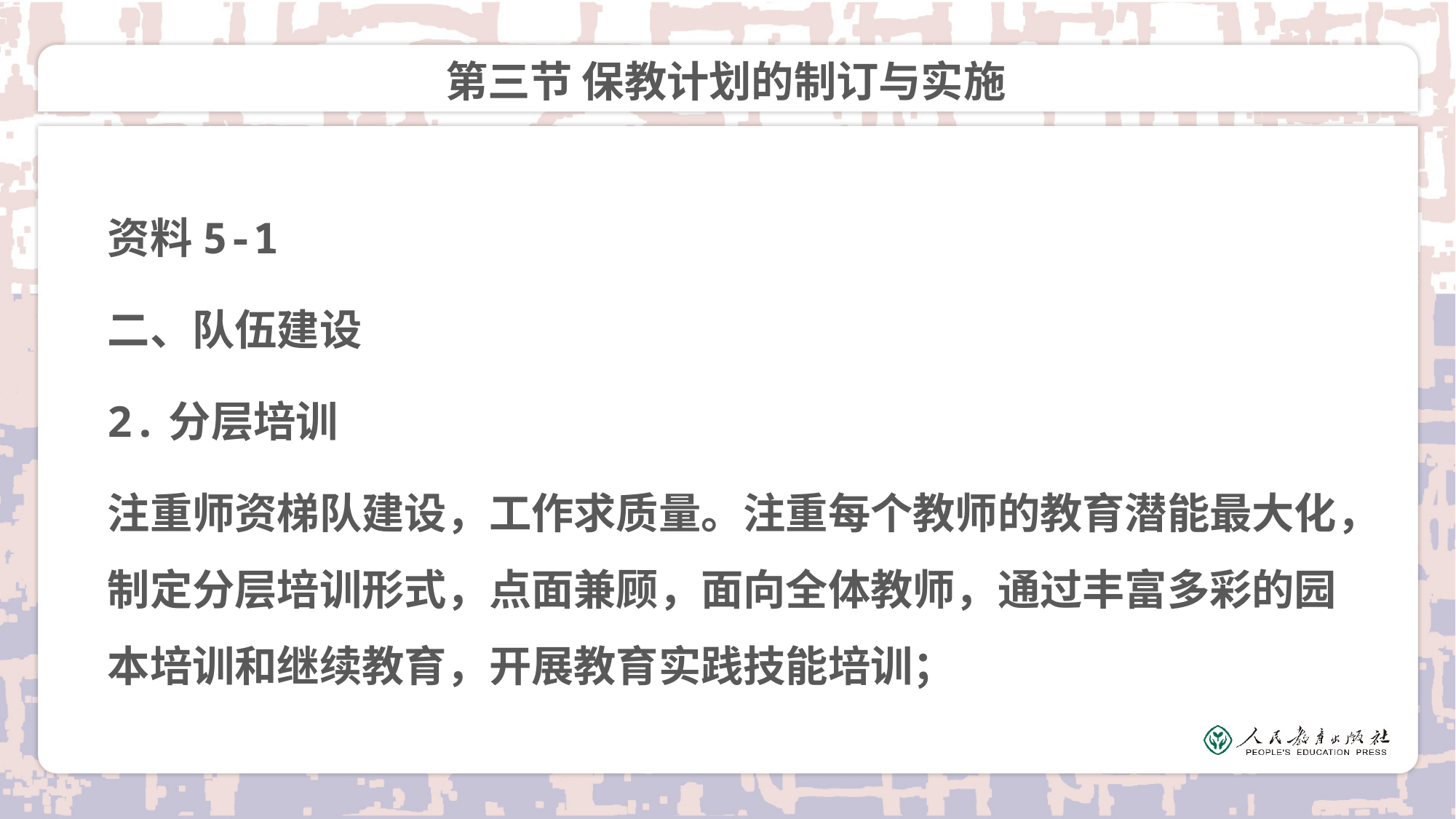

# 第三节 保教计划的制订与实施
资料5-1
二、队伍建设
2.分层培训
注重师资梯队建设，工作求质量。注重每个教师的教育潜能最大化，制定分层培训形式，点面兼顾，面向全体教师，通过丰富多彩的园本培训和继续教育，开展教育实践技能培训；